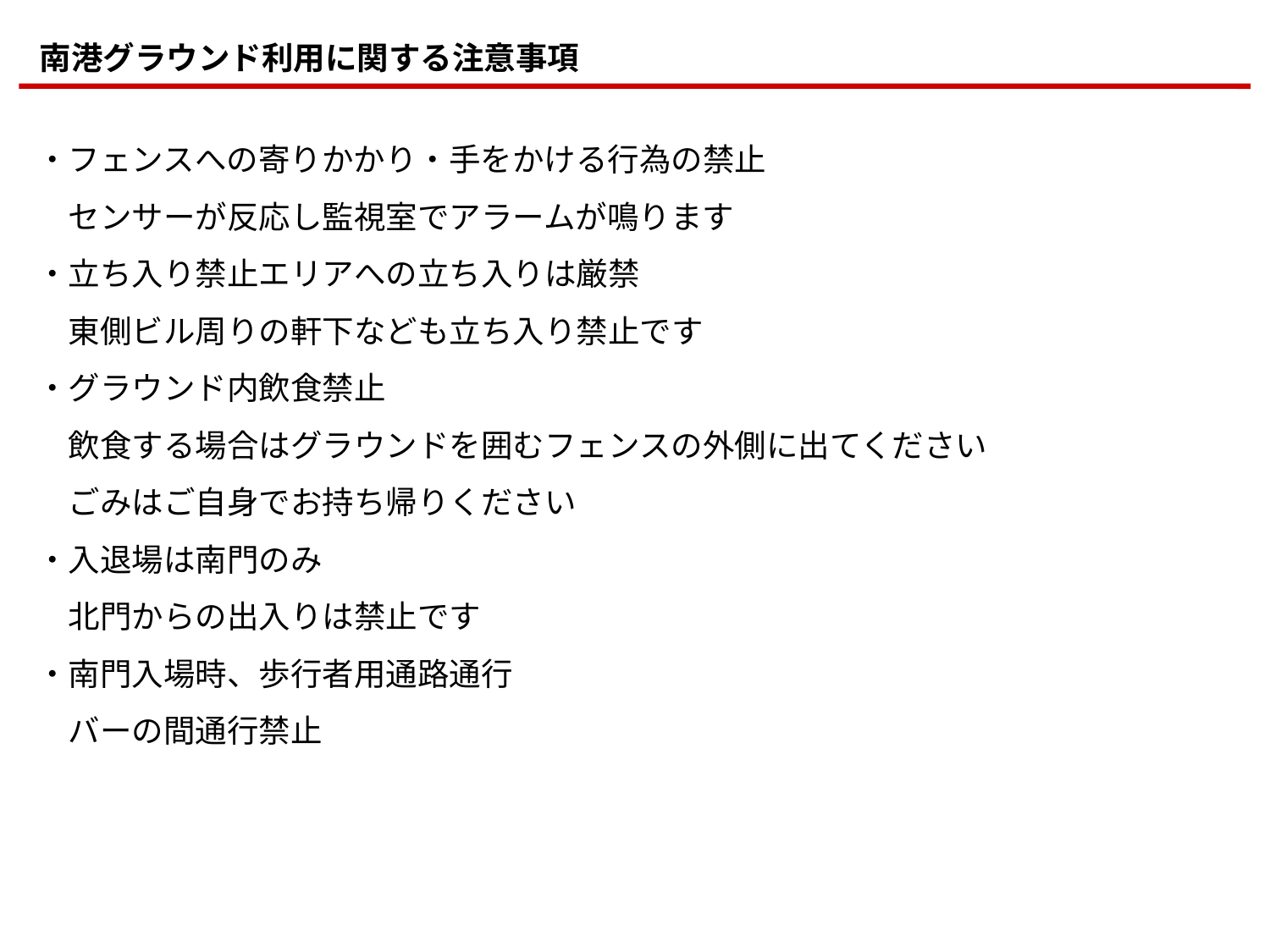

南港グラウンド利用に関する注意事項
・フェンスへの寄りかかり・手をかける行為の禁止
　センサーが反応し監視室でアラームが鳴ります
・立ち入り禁止エリアへの立ち入りは厳禁
　東側ビル周りの軒下なども立ち入り禁止です
・グラウンド内飲食禁止
　飲食する場合はグラウンドを囲むフェンスの外側に出てください
　ごみはご自身でお持ち帰りください
・入退場は南門のみ
　北門からの出入りは禁止です
・南門入場時、歩行者用通路通行
　バーの間通行禁止